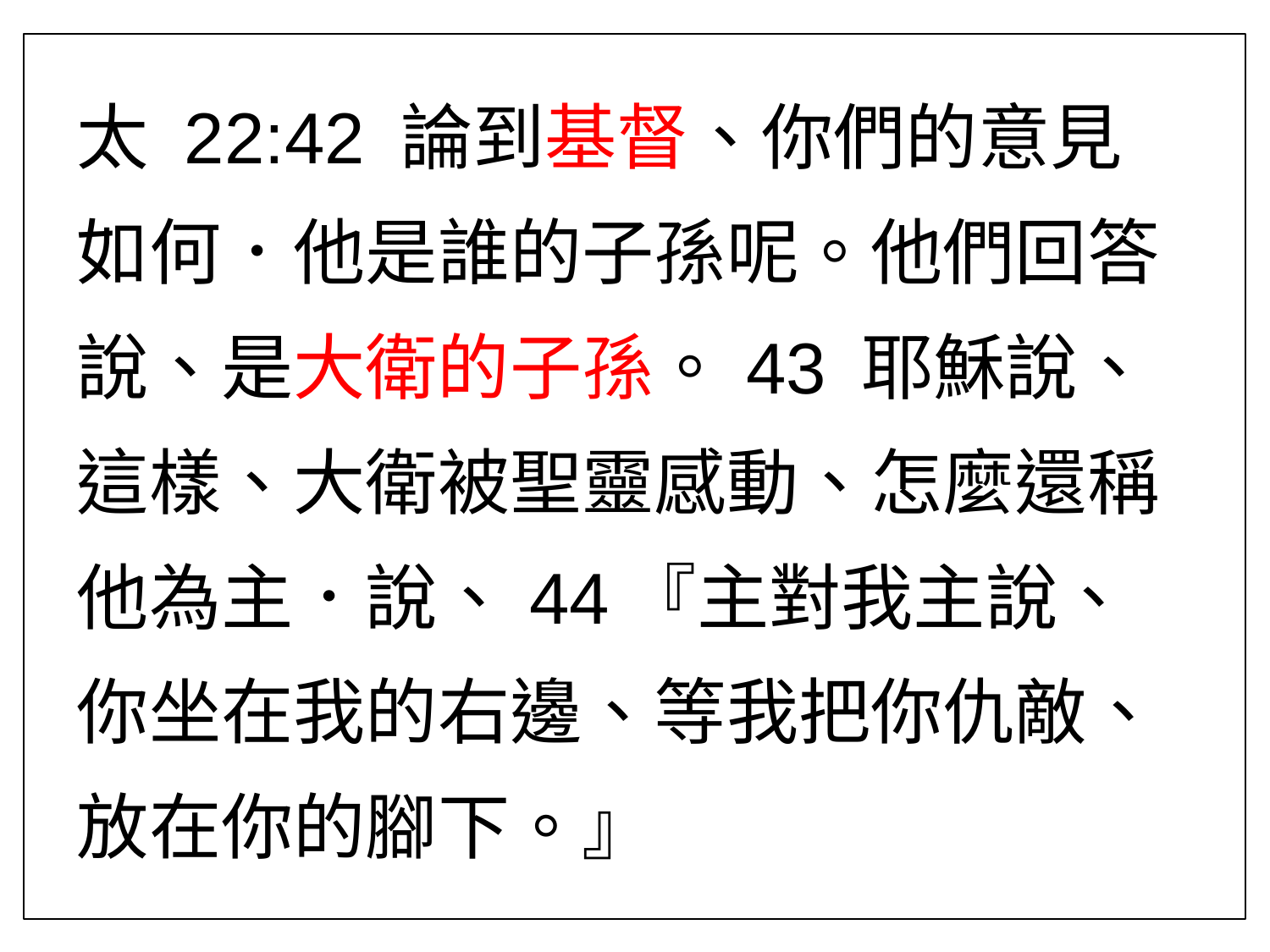

太 22:42 論到基督、你們的意見如何．他是誰的子孫呢。他們回答說、是大衛的子孫。43 耶穌說、這樣、大衛被聖靈感動、怎麼還稱他為主．說、44『主對我主說、你坐在我的右邊、等我把你仇敵、放在你的腳下。』